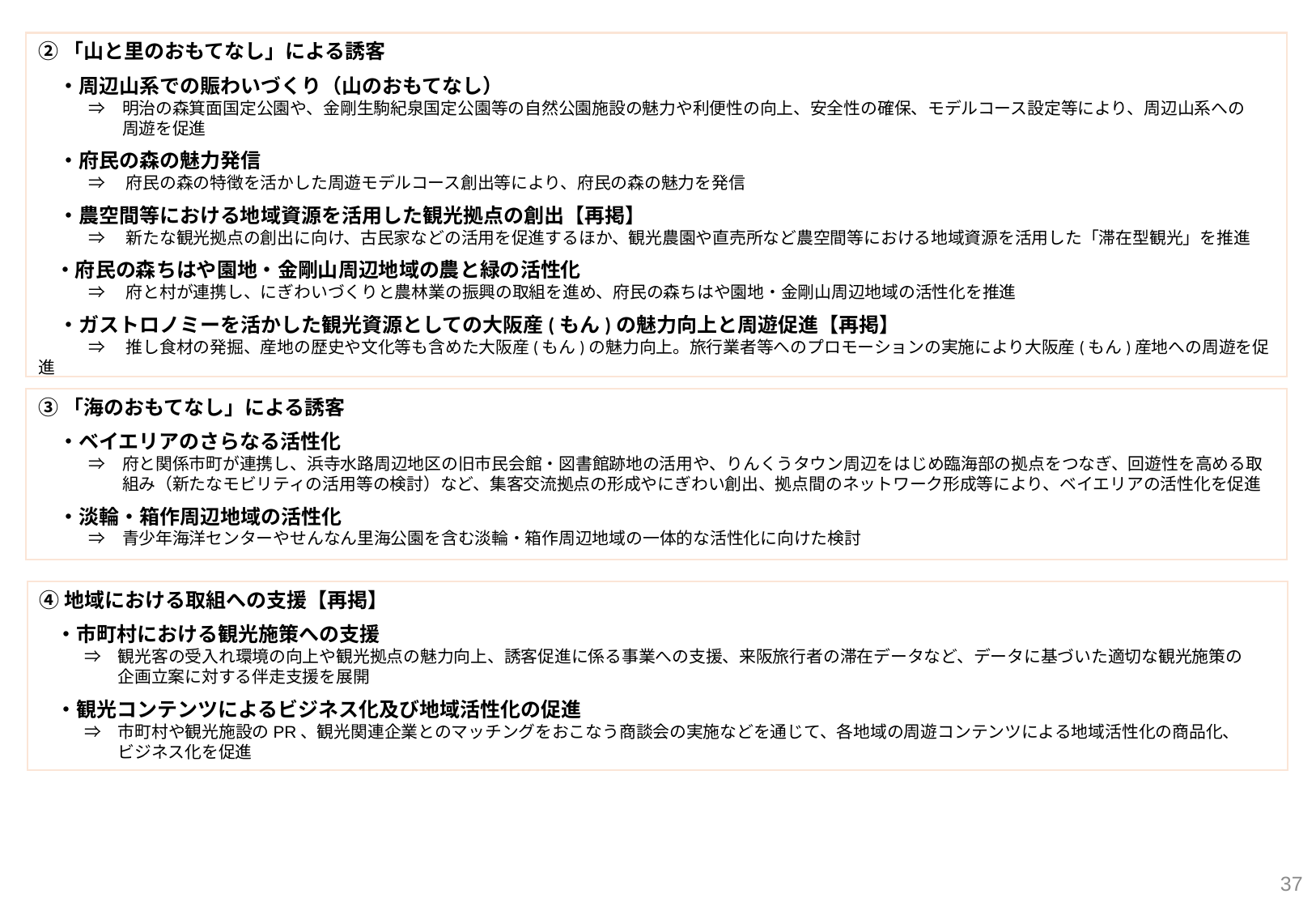

②「山と里のおもてなし」による誘客
　・周辺山系での賑わいづくり（山のおもてなし）
　　　⇒　明治の森箕面国定公園や、金剛生駒紀泉国定公園等の自然公園施設の魅力や利便性の向上、安全性の確保、モデルコース設定等により、周辺山系への
　　　　　周遊を促進
　・府民の森の魅力発信
　　　⇒ 　府民の森の特徴を活かした周遊モデルコース創出等により、府民の森の魅力を発信
　・農空間等における地域資源を活用した観光拠点の創出【再掲】
　　　⇒ 　新たな観光拠点の創出に向け、古民家などの活用を促進するほか、観光農園や直売所など農空間等における地域資源を活用した「滞在型観光」を推進
　・府民の森ちはや園地・金剛山周辺地域の農と緑の活性化
　　　⇒ 　府と村が連携し、にぎわいづくりと農林業の振興の取組を進め、府民の森ちはや園地・金剛山周辺地域の活性化を推進
　・ガストロノミーを活かした観光資源としての大阪産(もん)の魅力向上と周遊促進【再掲】
　　　⇒ 　推し食材の発掘、産地の歴史や文化等も含めた大阪産(もん)の魅力向上。旅行業者等へのプロモーションの実施により大阪産(もん)産地への周遊を促進
③「海のおもてなし」による誘客
　・ベイエリアのさらなる活性化
　　　⇒　府と関係市町が連携し、浜寺水路周辺地区の旧市民会館・図書館跡地の活用や、りんくうタウン周辺をはじめ臨海部の拠点をつなぎ、回遊性を高める取
　　　　　組み（新たなモビリティの活用等の検討）など、集客交流拠点の形成やにぎわい創出、拠点間のネットワーク形成等により、ベイエリアの活性化を促進
　・淡輪・箱作周辺地域の活性化
　　　⇒　青少年海洋センターやせんなん里海公園を含む淡輪・箱作周辺地域の一体的な活性化に向けた検討
④地域における取組への支援【再掲】
　・市町村における観光施策への支援
　　   ⇒　観光客の受入れ環境の向上や観光拠点の魅力向上、誘客促進に係る事業への支援、来阪旅行者の滞在データなど、データに基づいた適切な観光施策の
　　　 　  企画立案に対する伴走支援を展開
　・観光コンテンツによるビジネス化及び地域活性化の促進
　　   ⇒　市町村や観光施設のPR、観光関連企業とのマッチングをおこなう商談会の実施などを通じて、各地域の周遊コンテンツによる地域活性化の商品化、
　　　　   ビジネス化を促進
37